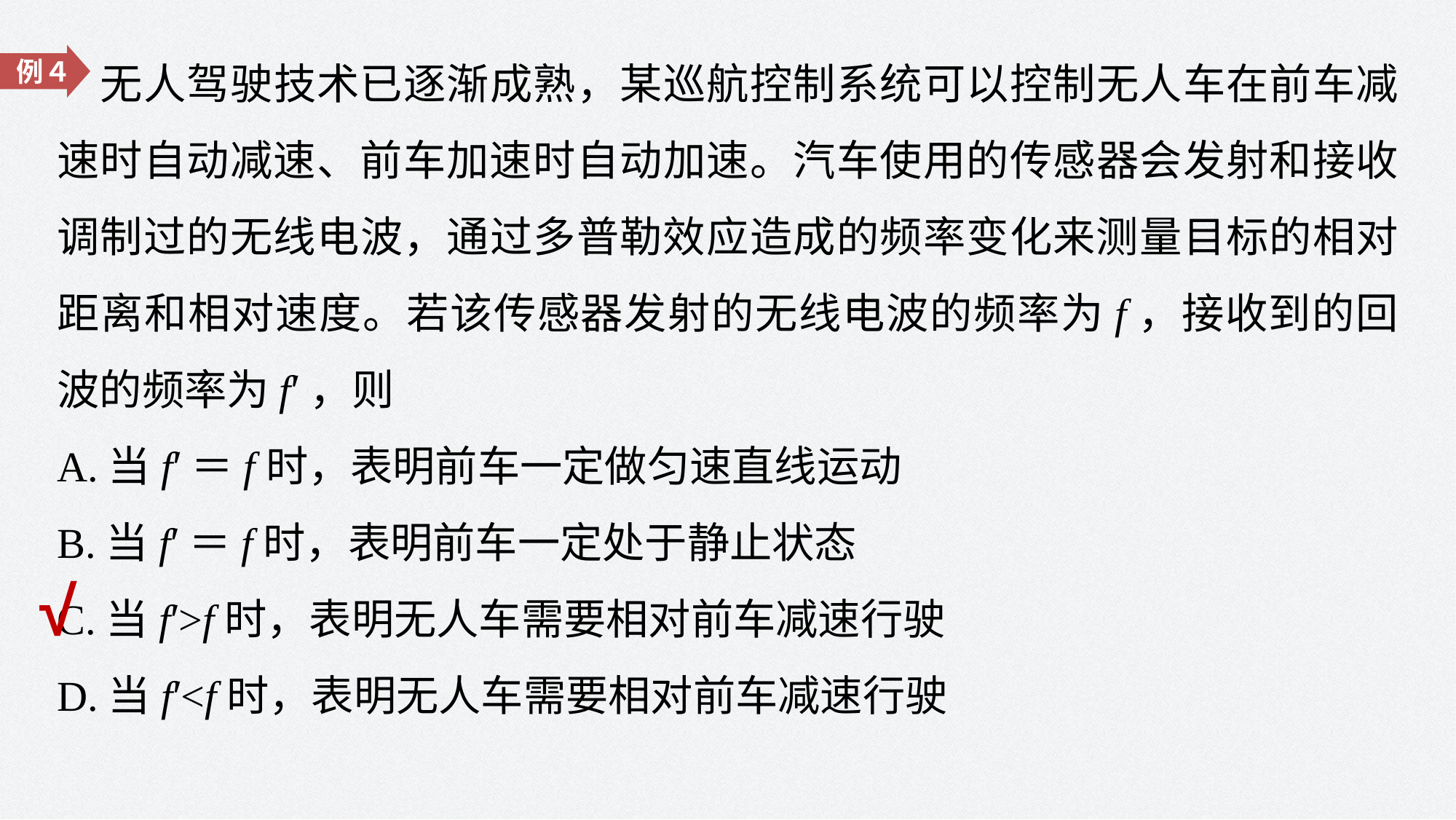

无人驾驶技术已逐渐成熟，某巡航控制系统可以控制无人车在前车减速时自动减速、前车加速时自动加速。汽车使用的传感器会发射和接收调制过的无线电波，通过多普勒效应造成的频率变化来测量目标的相对距离和相对速度。若该传感器发射的无线电波的频率为f，接收到的回波的频率为f′，则
A.当f′＝f时，表明前车一定做匀速直线运动
B.当f′＝f时，表明前车一定处于静止状态
C.当f′>f时，表明无人车需要相对前车减速行驶
D.当f′<f时，表明无人车需要相对前车减速行驶

例４
√